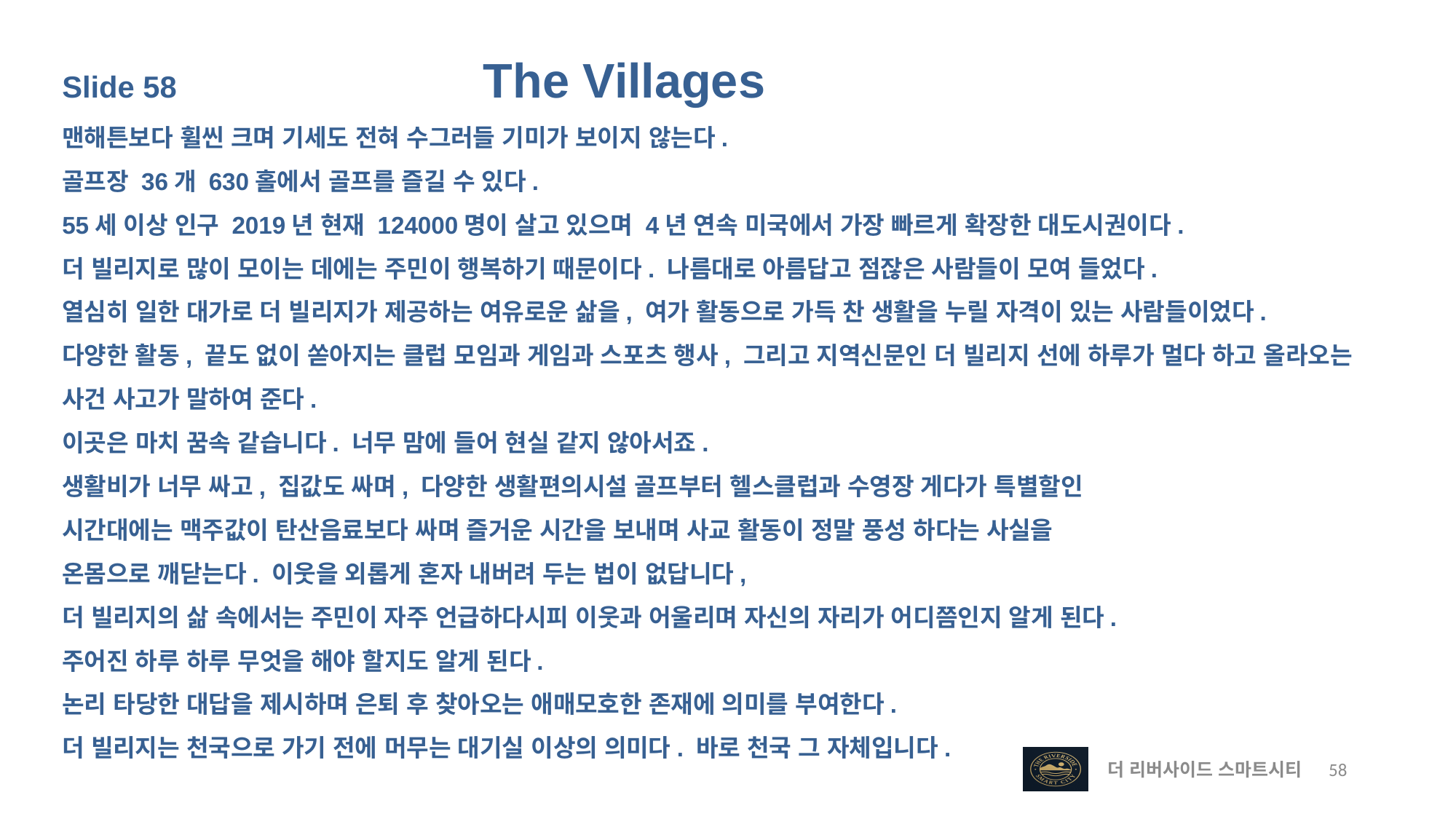

Slide 58                                    The Villages
맨해튼보다 휠씬 크며 기세도 전혀 수그러들 기미가 보이지 않는다.
골프장 36개 630홀에서 골프를 즐길 수 있다.
55세 이상 인구 2019년 현재 124000명이 살고 있으며 4년 연속 미국에서 가장 빠르게 확장한 대도시권이다.
더 빌리지로 많이 모이는 데에는 주민이 행복하기 때문이다. 나름대로 아름답고 점잖은 사람들이 모여 들었다.
열심히 일한 대가로 더 빌리지가 제공하는 여유로운 삶을, 여가 활동으로 가득 찬 생활을 누릴 자격이 있는 사람들이었다.
다양한 활동, 끝도 없이 쏟아지는 클럽 모임과 게임과 스포츠 행사, 그리고 지역신문인 더 빌리지 선에 하루가 멀다 하고 올라오는 사건 사고가 말하여 준다.
이곳은 마치 꿈속 같습니다. 너무 맘에 들어 현실 같지 않아서죠.
생활비가 너무 싸고, 집값도 싸며, 다양한 생활편의시설 골프부터 헬스클럽과 수영장 게다가 특별할인
시간대에는 맥주값이 탄산음료보다 싸며 즐거운 시간을 보내며 사교 활동이 정말 풍성 하다는 사실을
온몸으로 깨닫는다. 이웃을 외롭게 혼자 내버려 두는 법이 없답니다,
더 빌리지의 삶 속에서는 주민이 자주 언급하다시피 이웃과 어울리며 자신의 자리가 어디쯤인지 알게 된다.
주어진 하루 하루 무엇을 해야 할지도 알게 된다.
논리 타당한 대답을 제시하며 은퇴 후 찾아오는 애매모호한 존재에 의미를 부여한다.
더 빌리지는 천국으로 가기 전에 머무는 대기실 이상의 의미다. 바로 천국 그 자체입니다.
             더 리버사이드 스마트시티
  58